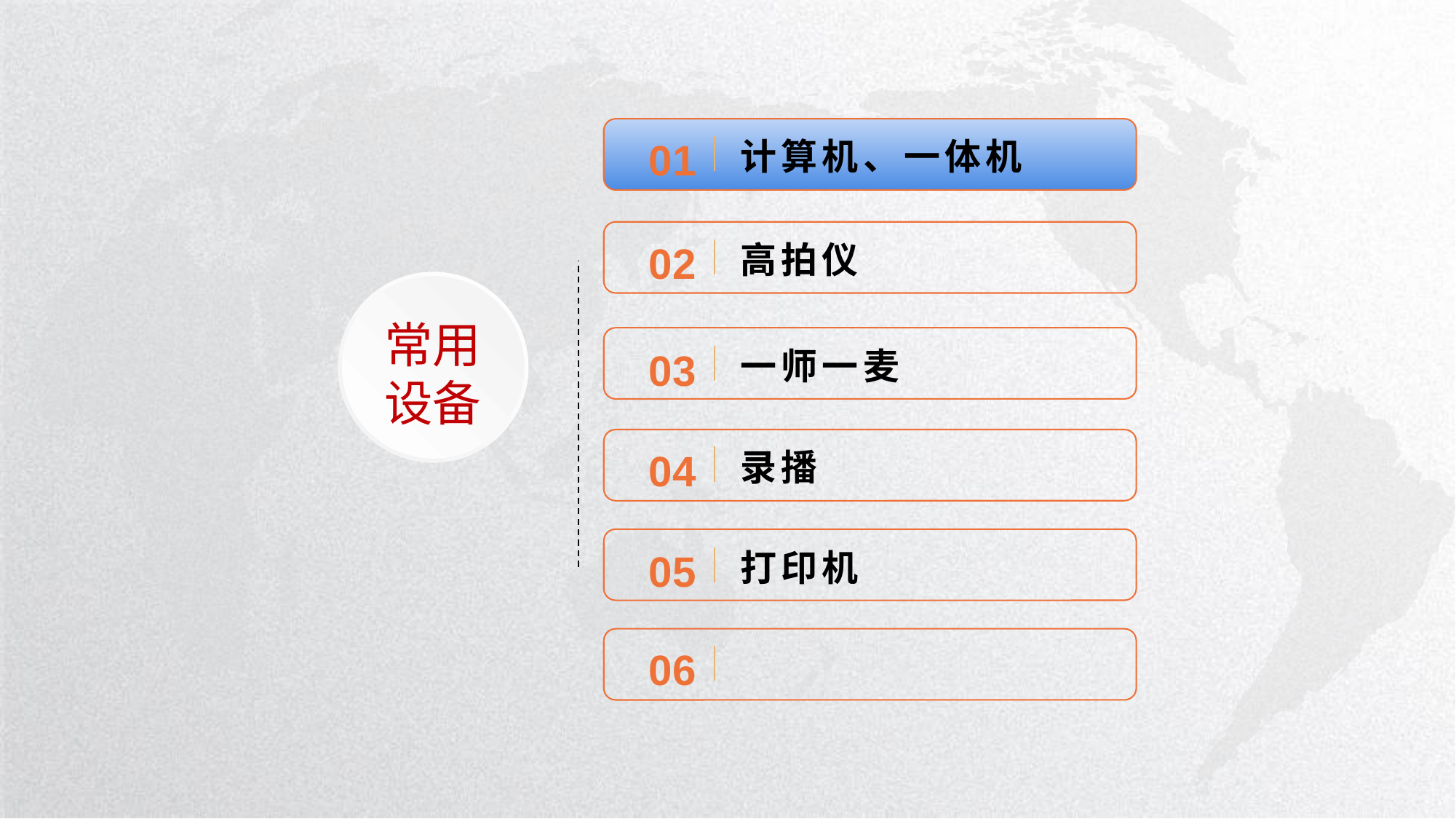

01
计算机、一体机

02
高拍仪
常用
设备

03
一师一麦

04
录播

05
打印机

06